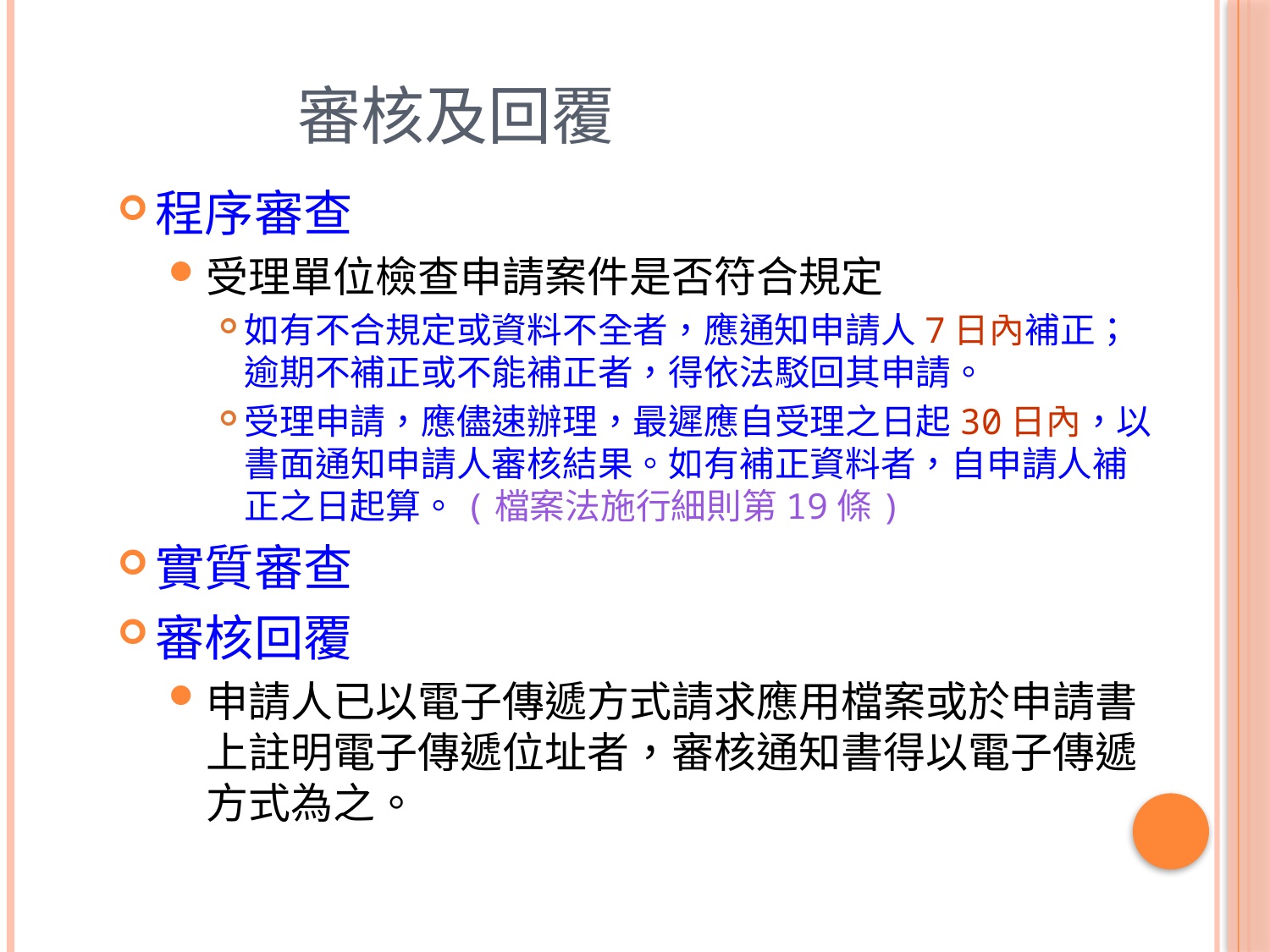

# 審核及回覆
程序審查
受理單位檢查申請案件是否符合規定
如有不合規定或資料不全者，應通知申請人7日內補正；逾期不補正或不能補正者，得依法駁回其申請。
受理申請，應儘速辦理，最遲應自受理之日起30日內，以書面通知申請人審核結果。如有補正資料者，自申請人補正之日起算。(檔案法施行細則第19條)
實質審查
審核回覆
申請人已以電子傳遞方式請求應用檔案或於申請書上註明電子傳遞位址者，審核通知書得以電子傳遞方式為之。